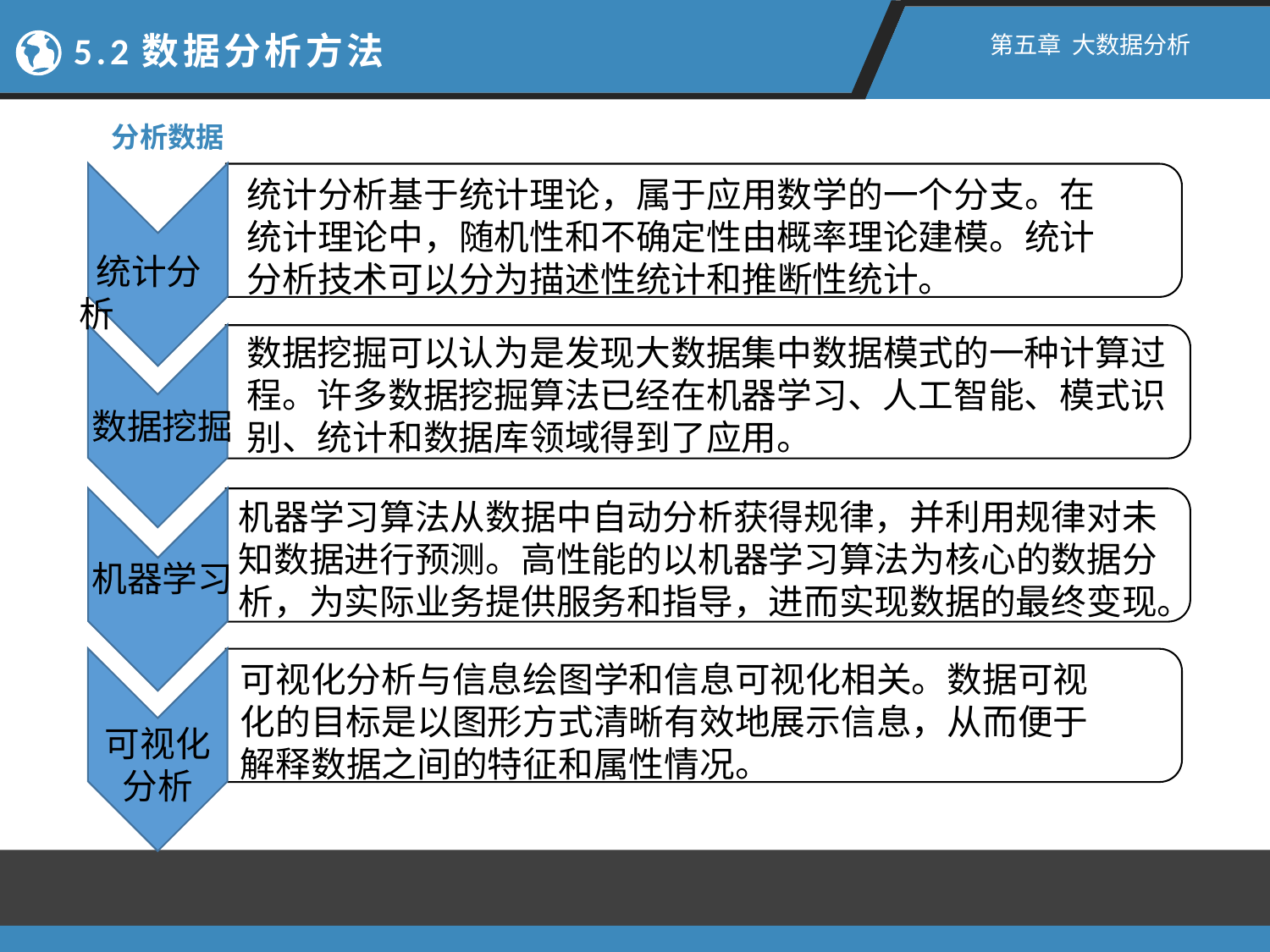

5.2数据分析方法
第五章  大数据分析

分析数据

统计分析基于统计理论，属于应用数学的一个分支。在统计理论中，随机性和不确定性由概率理论建模。统计分析技术可以分为描述性统计和推断性统计。

 统计分析

数据挖掘可以认为是发现大数据集中数据模式的一种计算过程。许多数据挖掘算法已经在机器学习、人工智能、模式识别、统计和数据库领域得到了应用。

数据挖掘

机器学习算法从数据中自动分析获得规律，并利用规律对未知数据进行预测。高性能的以机器学习算法为核心的数据分析，为实际业务提供服务和指导，进而实现数据的最终变现。

机器学习

可视化分析与信息绘图学和信息可视化相关。数据可视化的目标是以图形方式清晰有效地展示信息，从而便于解释数据之间的特征和属性情况。

可视化分析